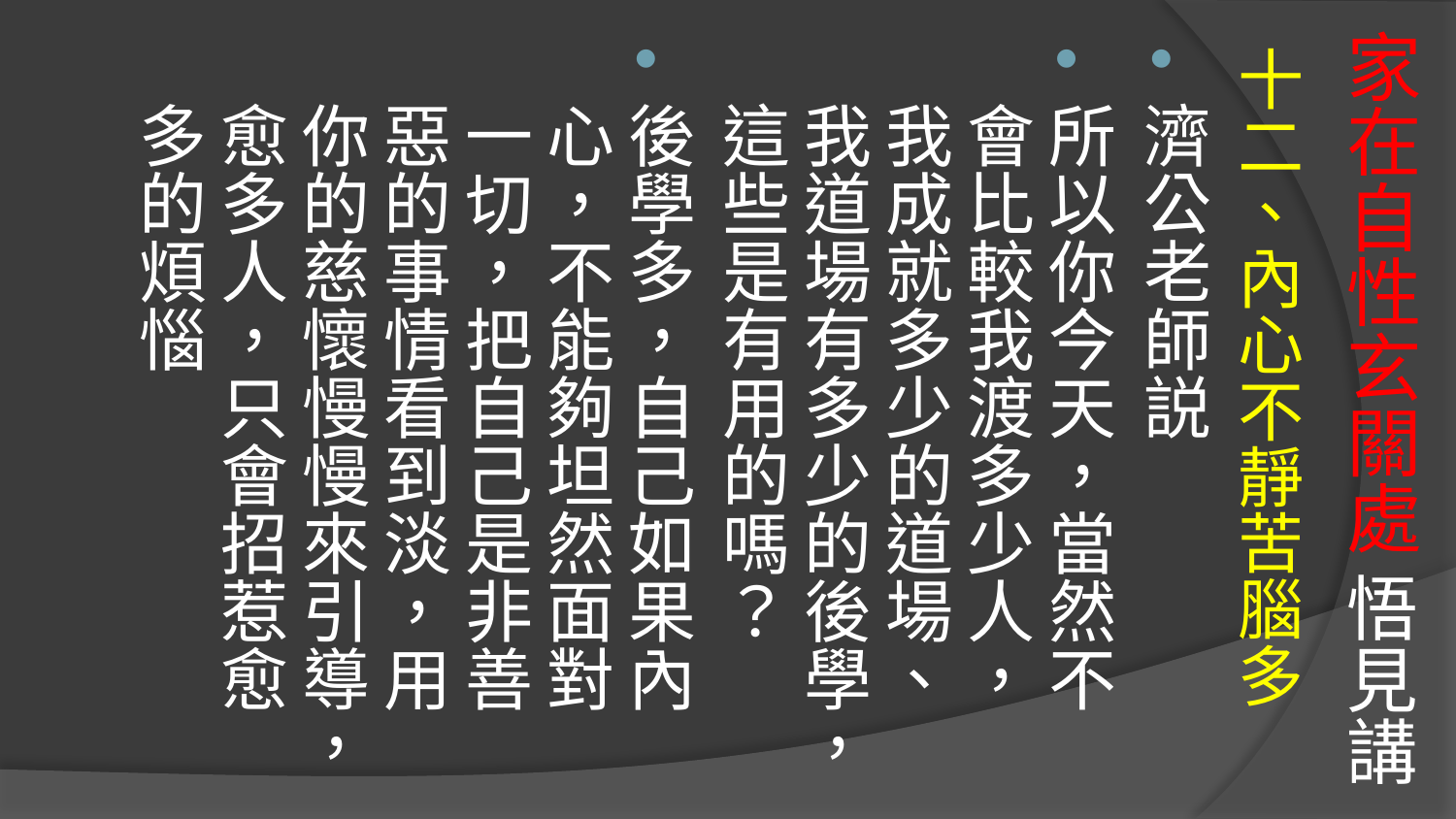

# 家在自性玄關處 悟見講
十二、內心不靜苦腦多
濟公老師説
所以你今天，當然不會比較我渡多少人，我成就多少的道場、我道場有多少的後學，這些是有用的嗎？
後學多，自己如果內心，不能夠坦然面對一切，把自己是非善惡的事情看到淡，用你的慈懷慢慢來引導，愈多人，只會招惹愈多的煩惱